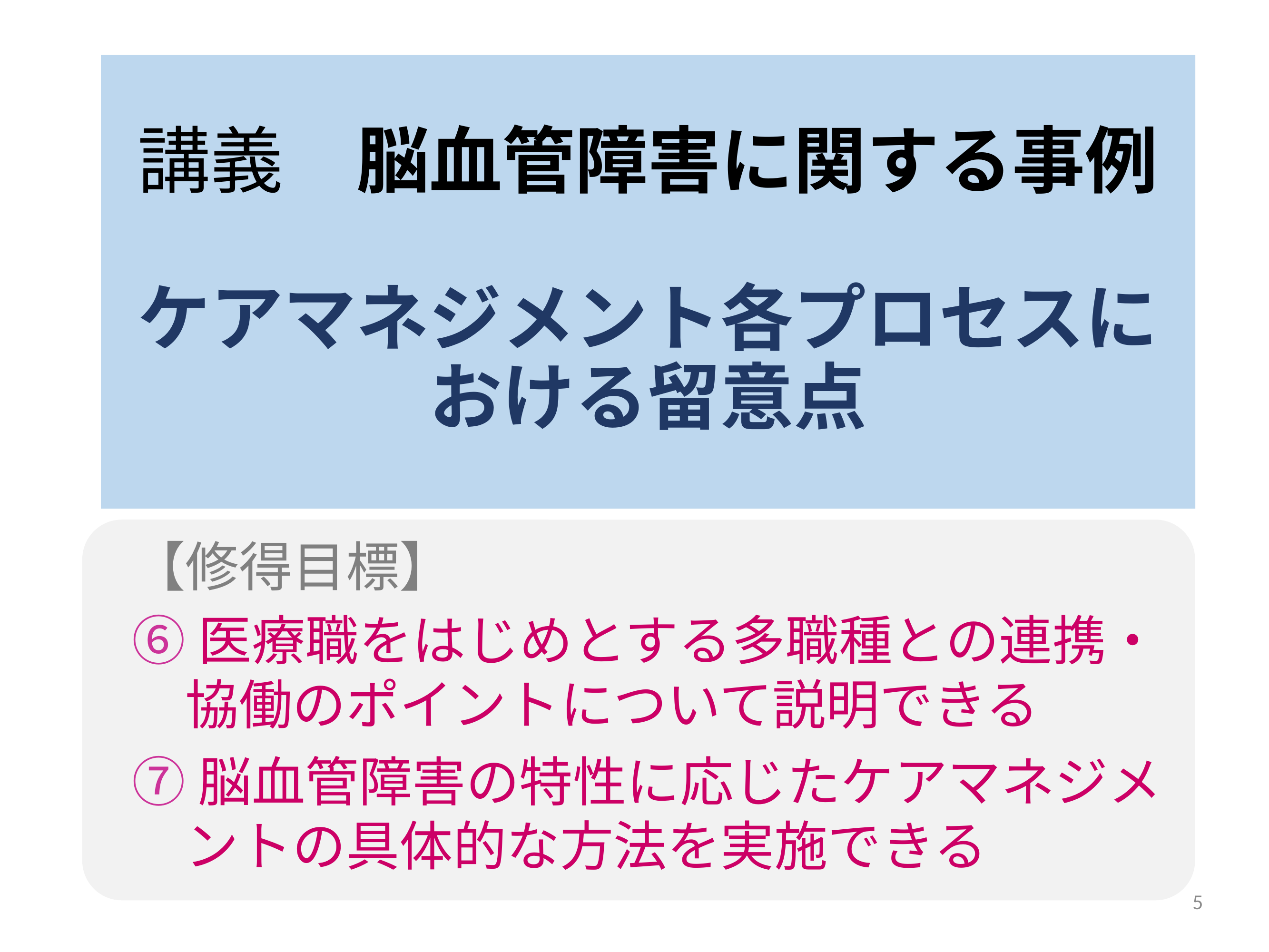

# 講義　脳血管障害に関する事例 ケアマネジメント各プロセスに おける留意点
【修得目標】

⑥医療職をはじめとする多職種との連携・
　協働のポイントについて説明できる

⑦脳血管障害の特性に応じたケアマネジメ
　ントの具体的な方法を実施できる
5